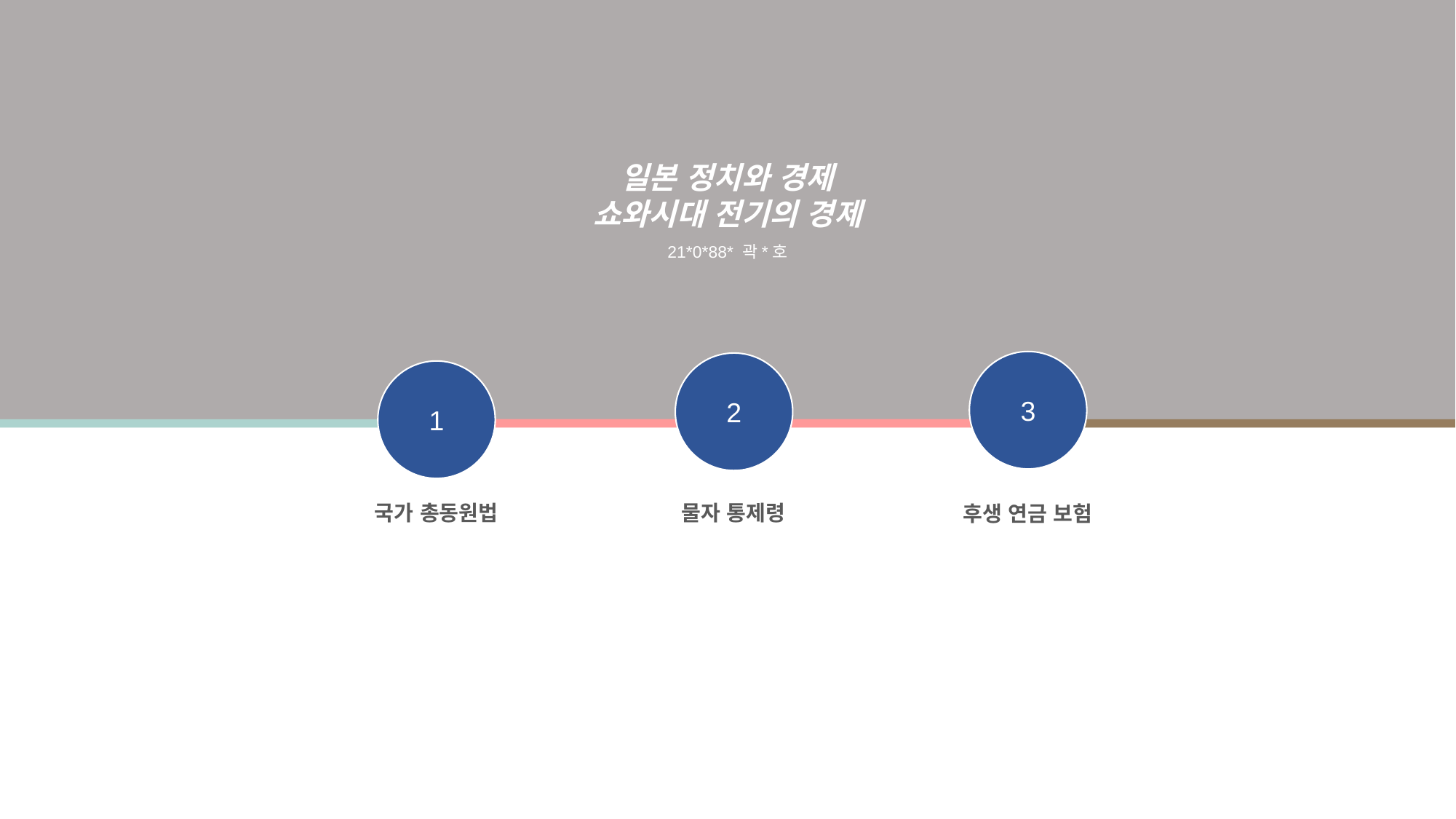

일본 정치와 경제
쇼와시대 전기의 경제
21*0*88* 곽*호
3
2
1

국가 총동원법

물자 통제령
후생 연금 보험